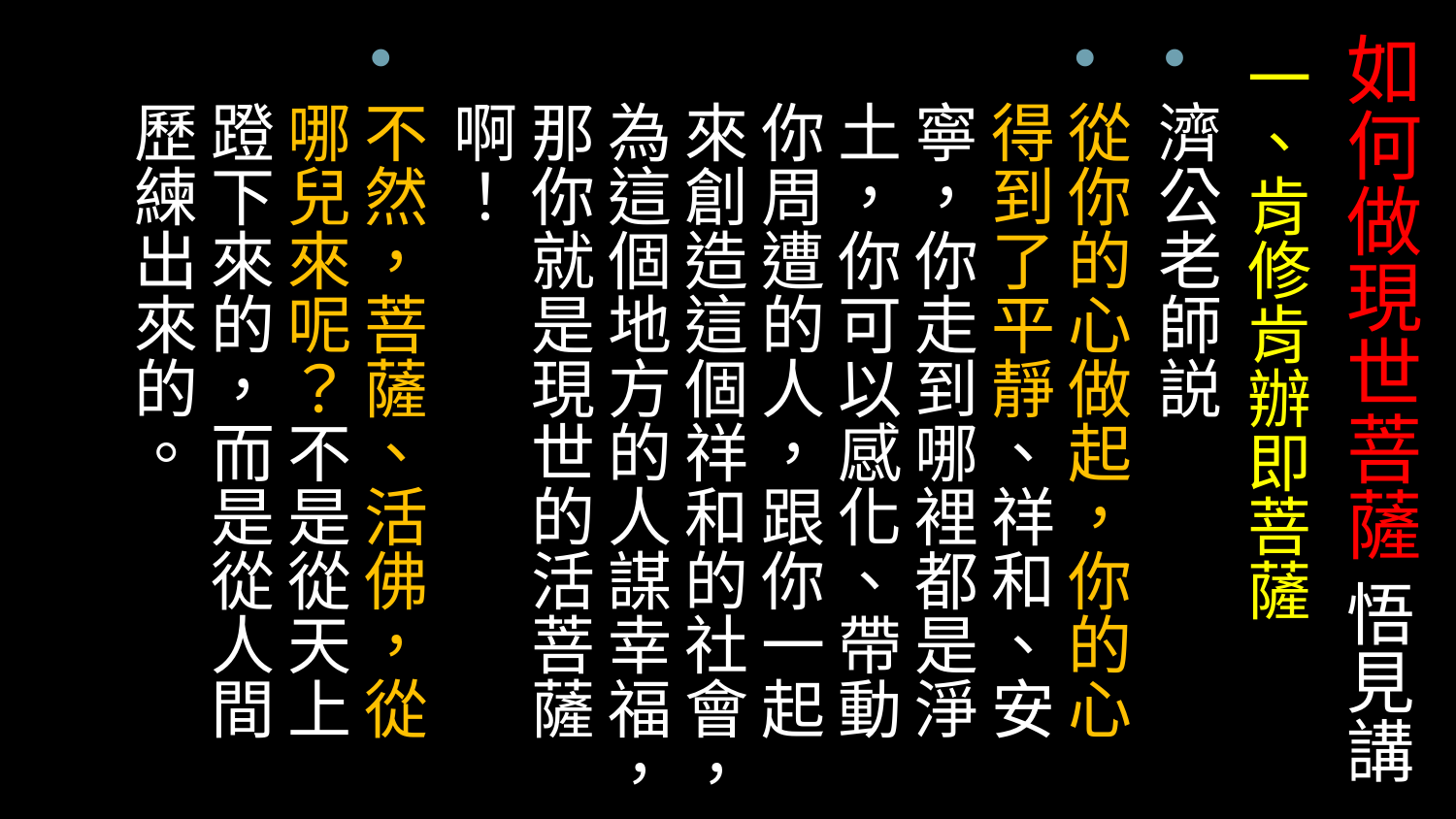

# 如何做現世菩薩 悟見講
一、肯修肯辦即菩薩
濟公老師説
從你的心做起，你的心得到了平靜、祥和、安寧，你走到哪裡都是淨土，你可以感化、帶動你周遭的人，跟你一起來創造這個祥和的社會，為這個地方的人謀幸福，那你就是現世的活菩薩啊！
不然，菩薩、活佛，從哪兒來呢？不是從天上蹬下來的，而是從人間歷練出來的。